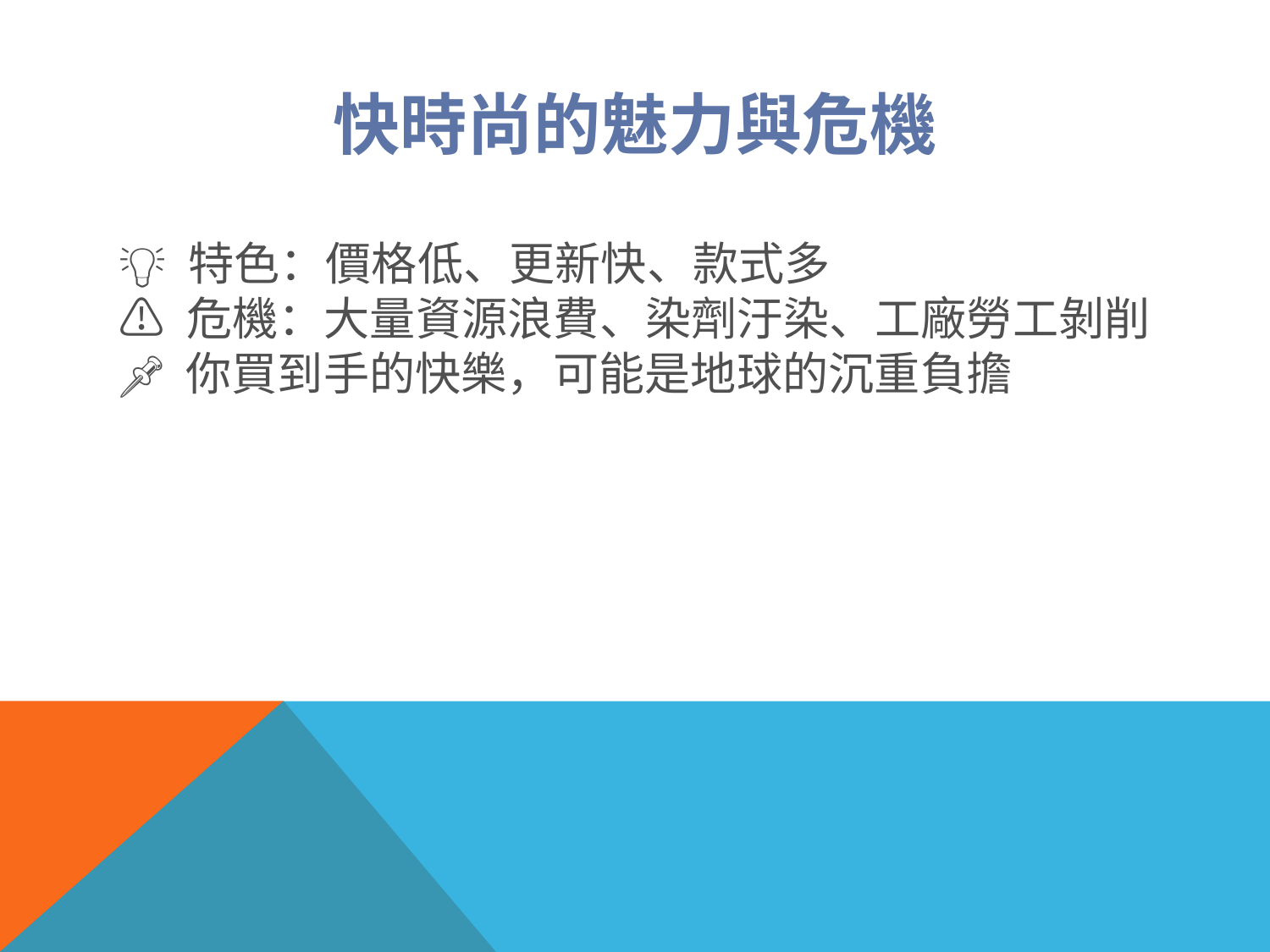

快時尚的魅力與危機
#

💡 特色：價格低、更新快、款式多
⚠️ 危機：大量資源浪費、染劑汙染、工廠勞工剝削
📌 你買到手的快樂，可能是地球的沉重負擔